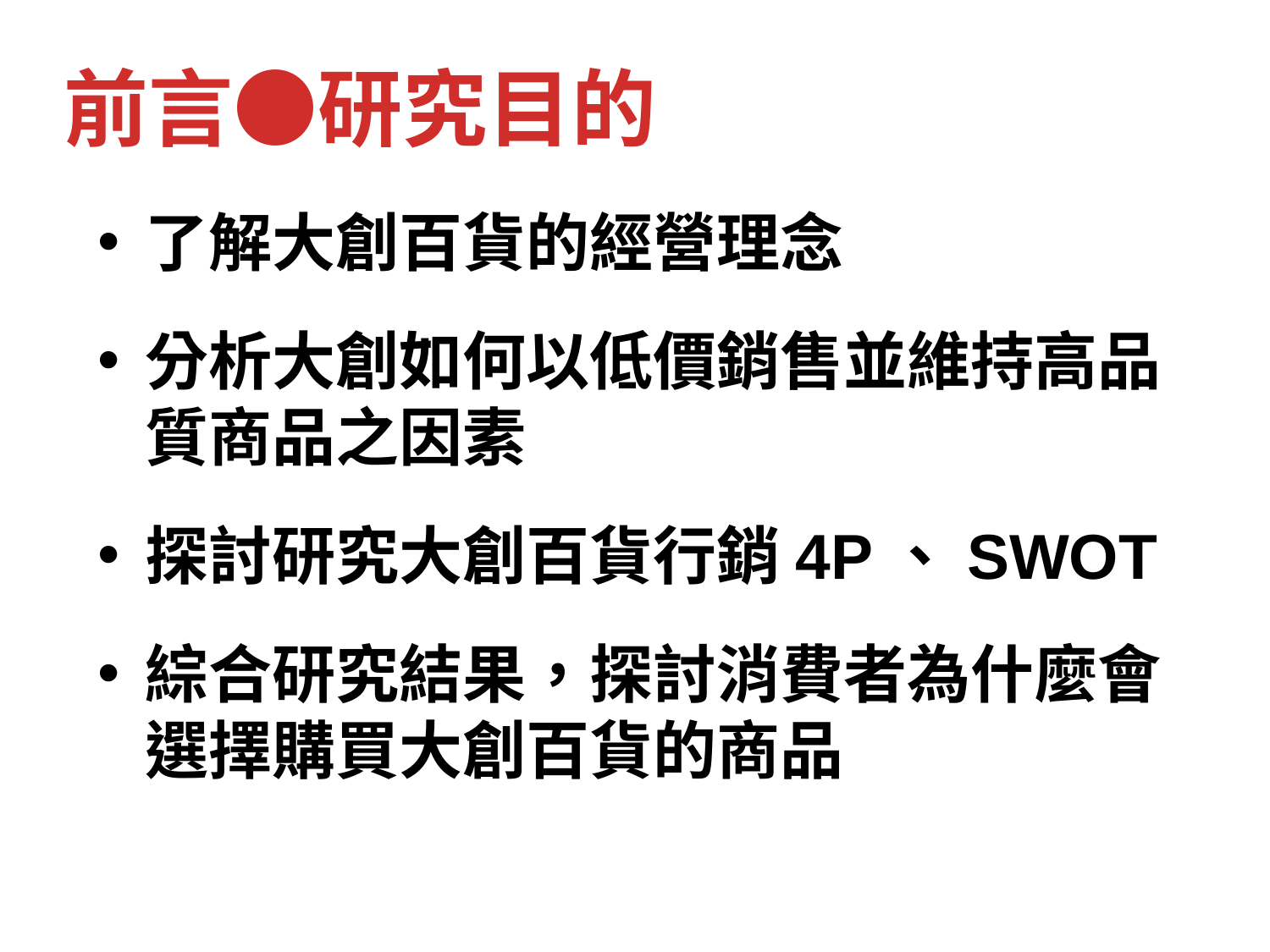

# 前言●研究目的
了解大創百貨的經營理念

分析大創如何以低價銷售並維持高品質商品之因素

探討研究大創百貨行銷4P、SWOT

綜合研究結果，探討消費者為什麼會選擇購買大創百貨的商品